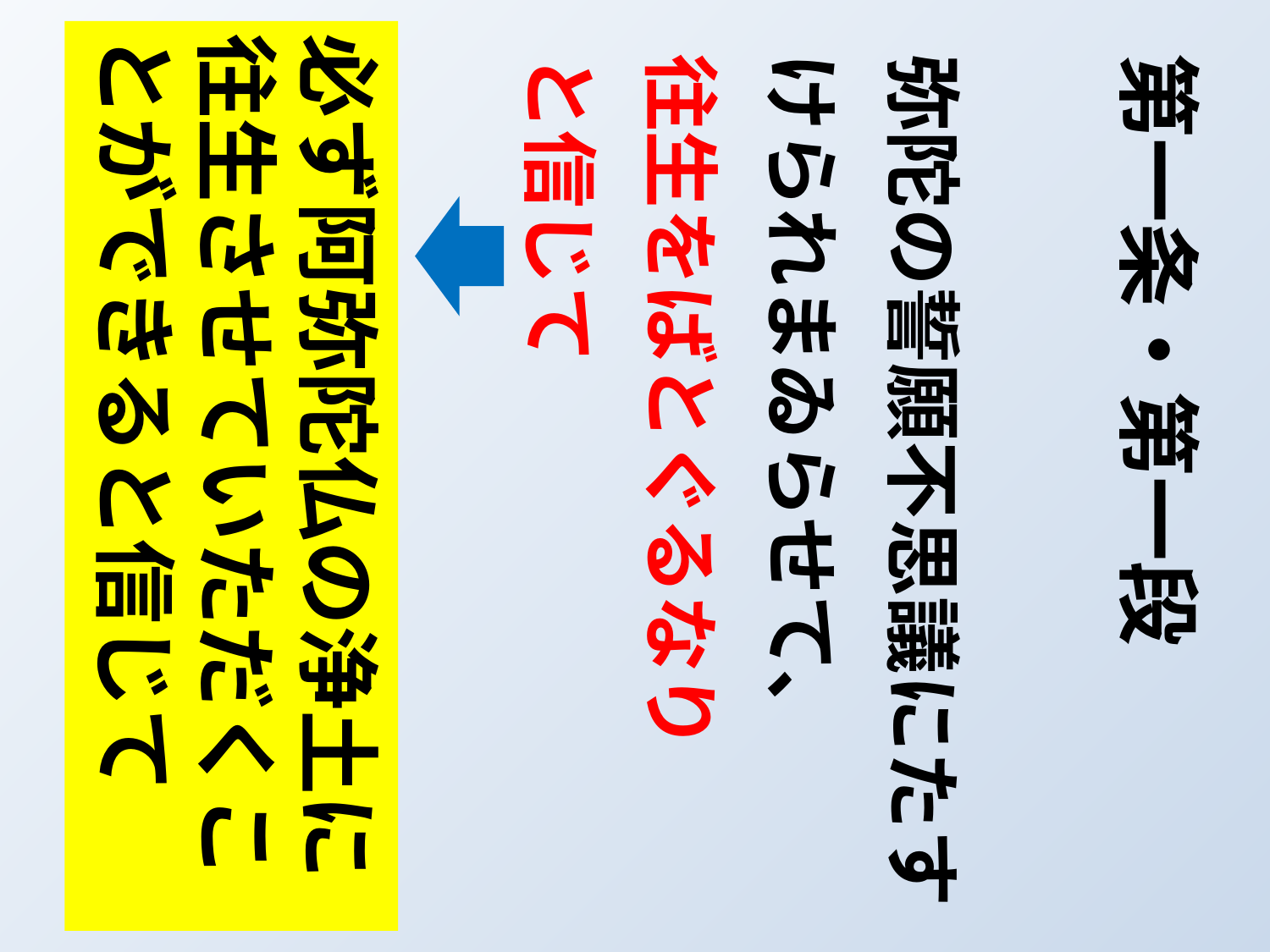

必ず阿弥陀仏の浄土に往生させていただくことができると信じて
第一条・第一段

弥陀の誓願不思議にたすけられまゐらせて、
往生をばとぐるなり
と信じて